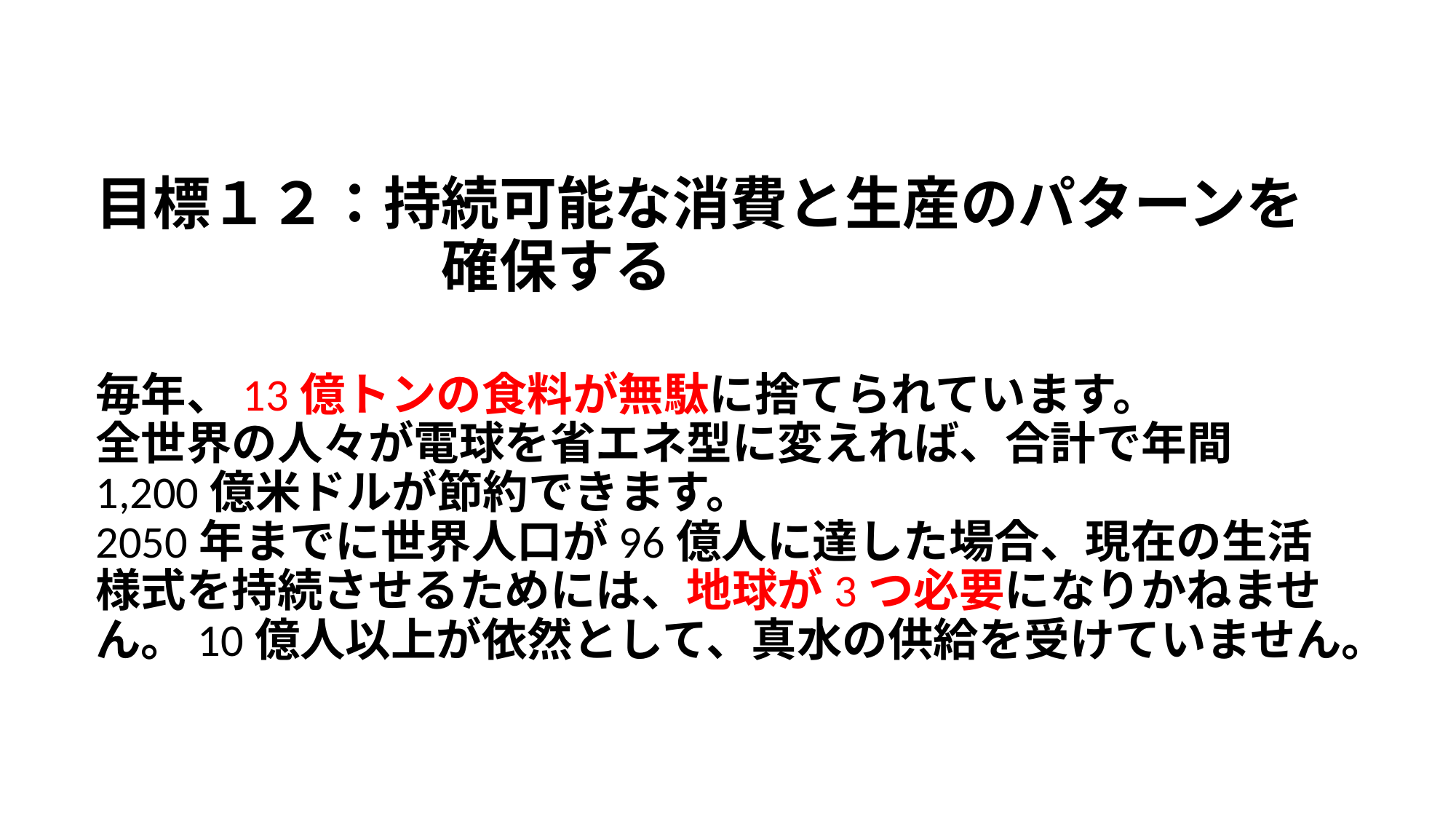

# 目標１２：持続可能な消費と生産のパターンを 　　　　　　確保する 毎年、13億トンの食料が無駄に捨てられています。 全世界の人々が電球を省エネ型に変えれば、合計で年間 1,200億米ドルが節約できます。 2050年までに世界人口が96億人に達した場合、現在の生活 様式を持続させるためには、地球が3つ必要になりかねませ ん。10億人以上が依然として、真水の供給を受けていません。